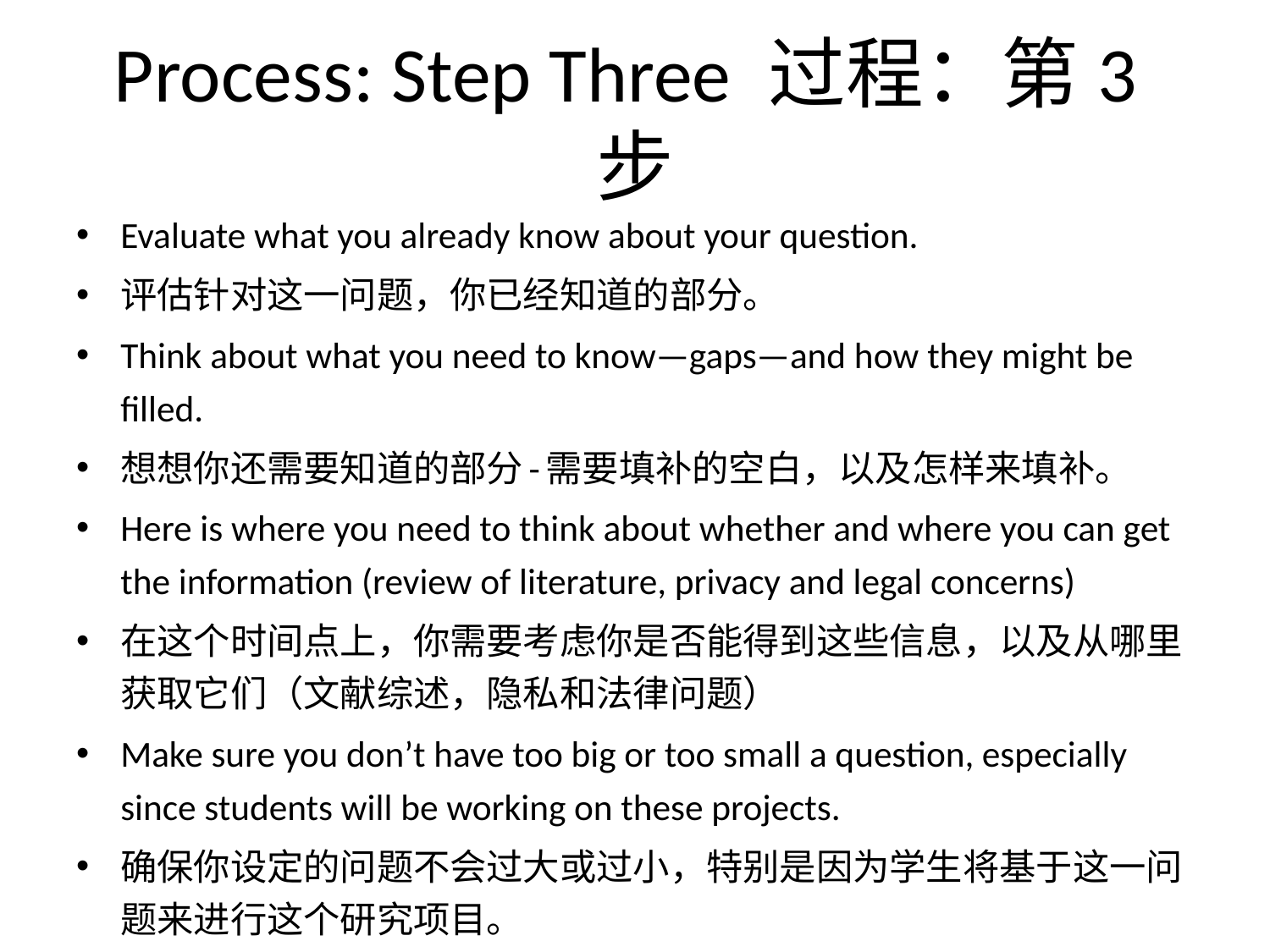

# Process: Step Three 过程：第3步
Evaluate what you already know about your question.
评估针对这一问题，你已经知道的部分。
Think about what you need to know—gaps—and how they might be filled.
想想你还需要知道的部分-需要填补的空白，以及怎样来填补。
Here is where you need to think about whether and where you can get the information (review of literature, privacy and legal concerns)
在这个时间点上，你需要考虑你是否能得到这些信息，以及从哪里获取它们（文献综述，隐私和法律问题）
Make sure you don’t have too big or too small a question, especially since students will be working on these projects.
确保你设定的问题不会过大或过小，特别是因为学生将基于这一问题来进行这个研究项目。